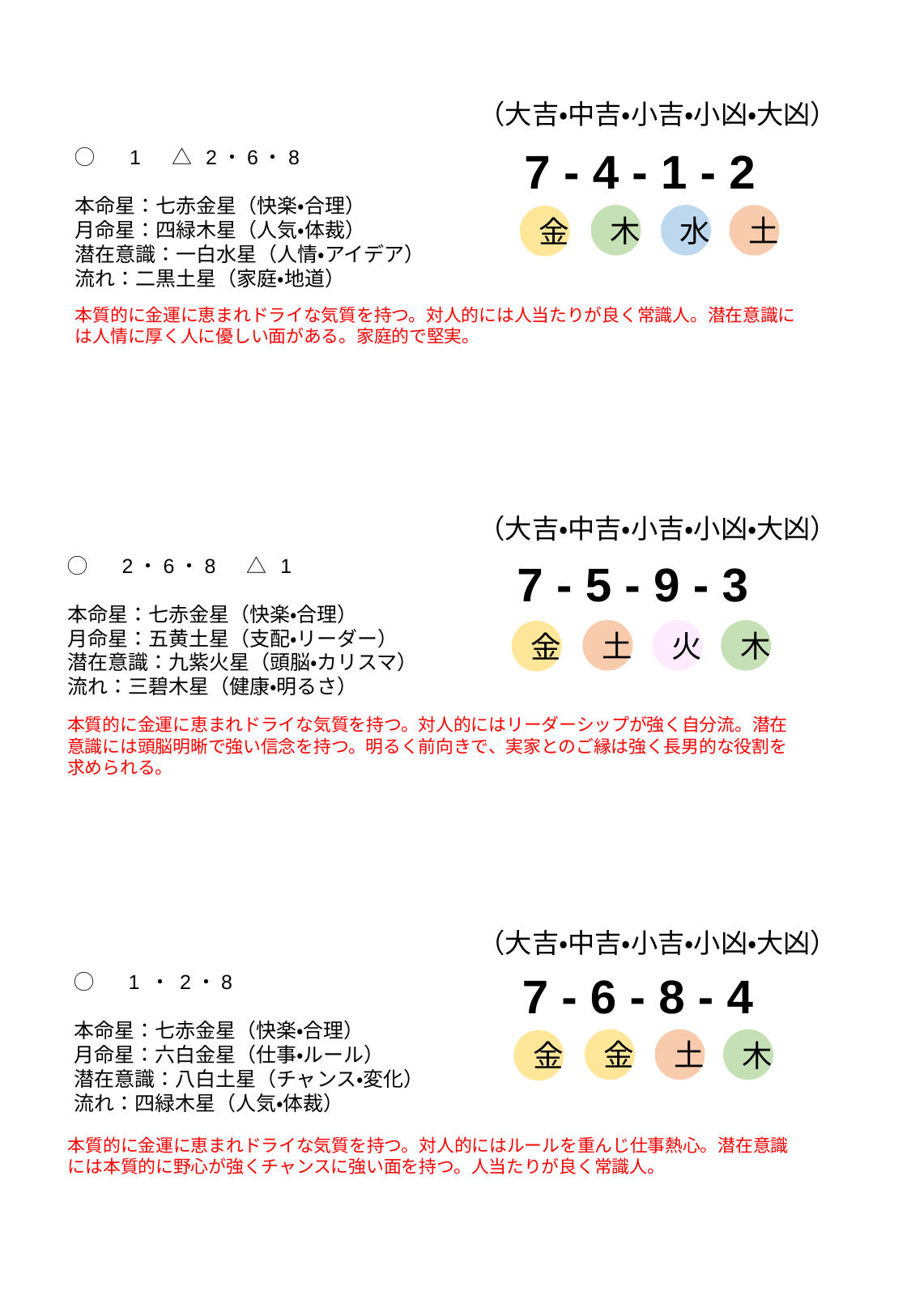

（大吉・中吉・小吉・小凶・大凶）
7 - 4 - 1 - 2
◯　 1 　△  2・6・8

本命星：七赤金星（快楽・合理）
月命星：四緑木星（人気・体裁）
潜在意識：一白水星（人情・アイデア）
流れ：二黒土星（家庭・地道）
木
水
土
金
本質的に金運に恵まれドライな気質を持つ。対人的には人当たりが良く常識人。潜在意識には人情に厚く人に優しい面がある。家庭的で堅実。
（大吉・中吉・小吉・小凶・大凶）
◯　 2・6・8 　△  1

本命星：七赤金星（快楽・合理）
月命星：五黄土星（支配・リーダー）
潜在意識：九紫火星（頭脳・カリスマ）
流れ：三碧木星（健康・明るさ）
7 - 5 - 9 - 3
土
火
木
金
本質的に金運に恵まれドライな気質を持つ。対人的にはリーダーシップが強く自分流。潜在意識には頭脳明晰で強い信念を持つ。明るく前向きで、実家とのご縁は強く長男的な役割を求められる。
（大吉・中吉・小吉・小凶・大凶）
7 - 6 - 8 - 4
◯　 1 ・ 2・8

本命星：七赤金星（快楽・合理）
月命星：六白金星（仕事・ルール）
潜在意識：八白土星（チャンス・変化）
流れ：四緑木星（人気・体裁）
金
土
木
金
本質的に金運に恵まれドライな気質を持つ。対人的にはルールを重んじ仕事熱心。潜在意識には本質的に野心が強くチャンスに強い面を持つ。人当たりが良く常識人。